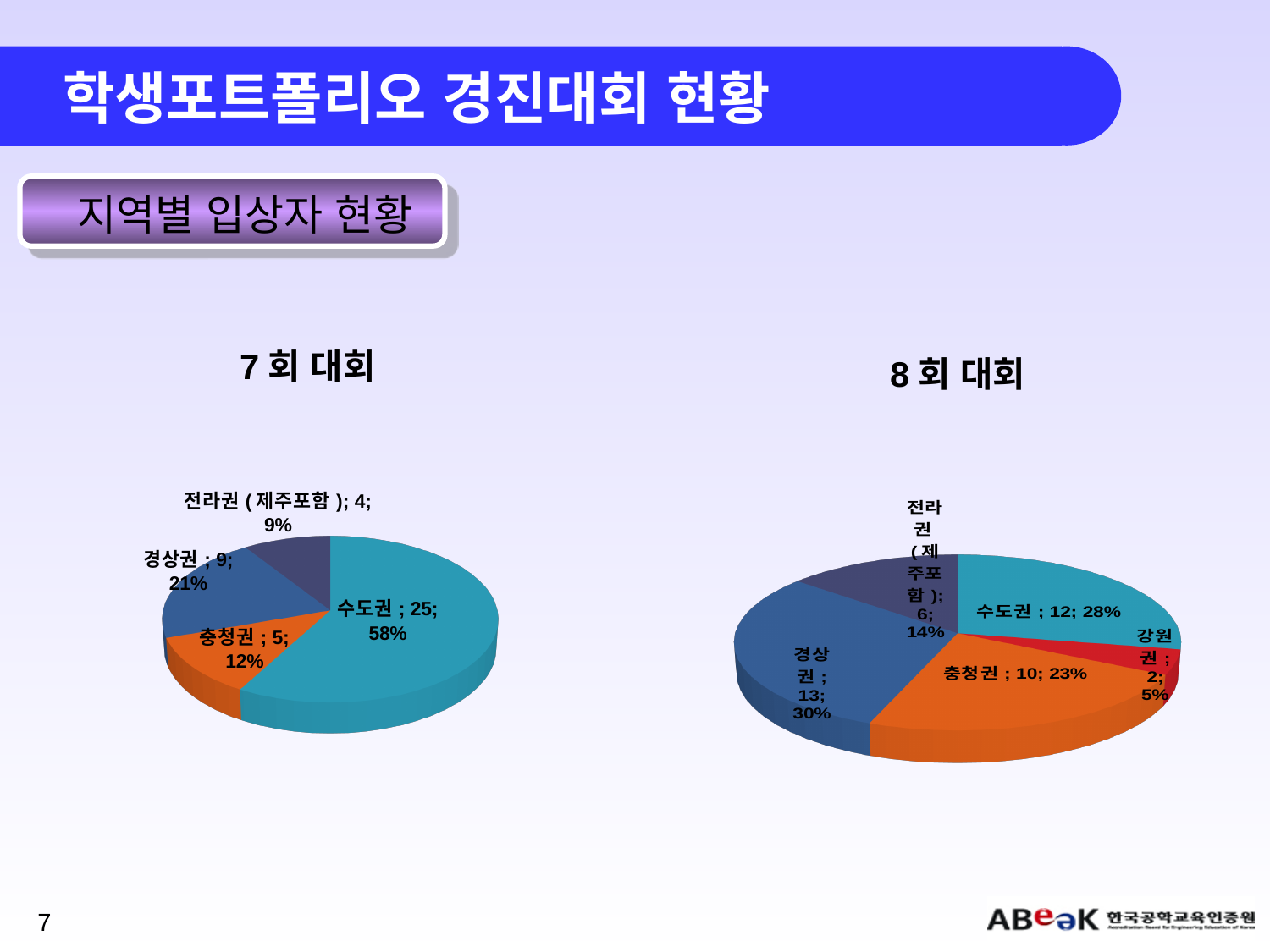

# 학생포트폴리오 경진대회 현황
 지역별 입상자 현황
7회 대회
8회 대회

[unsupported chart]

[unsupported chart]

7